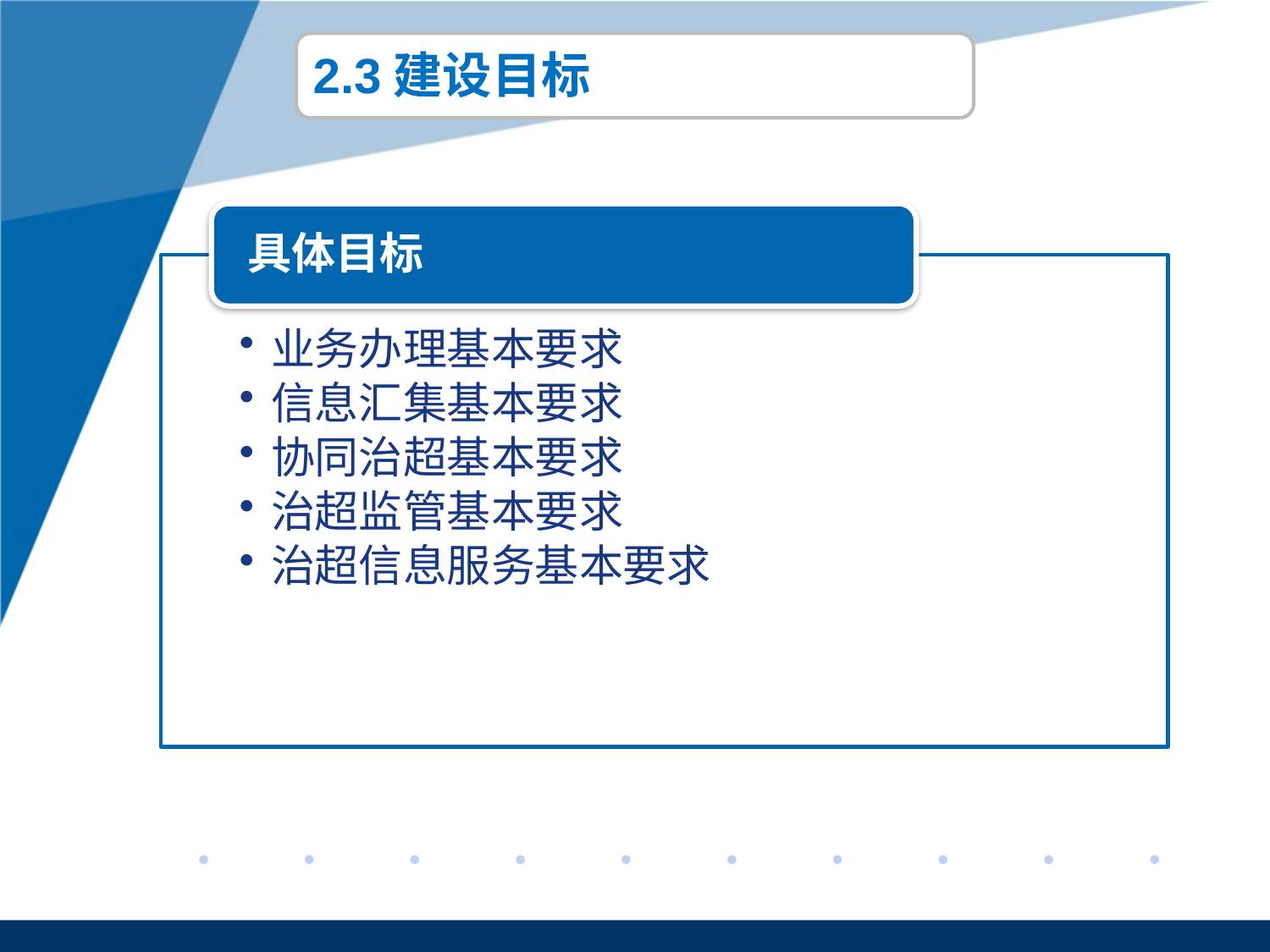

2.3建设目标
业务办理基本要求
信息汇集基本要求
协同治超基本要求
治超监管基本要求
治超信息服务基本要求
具体目标